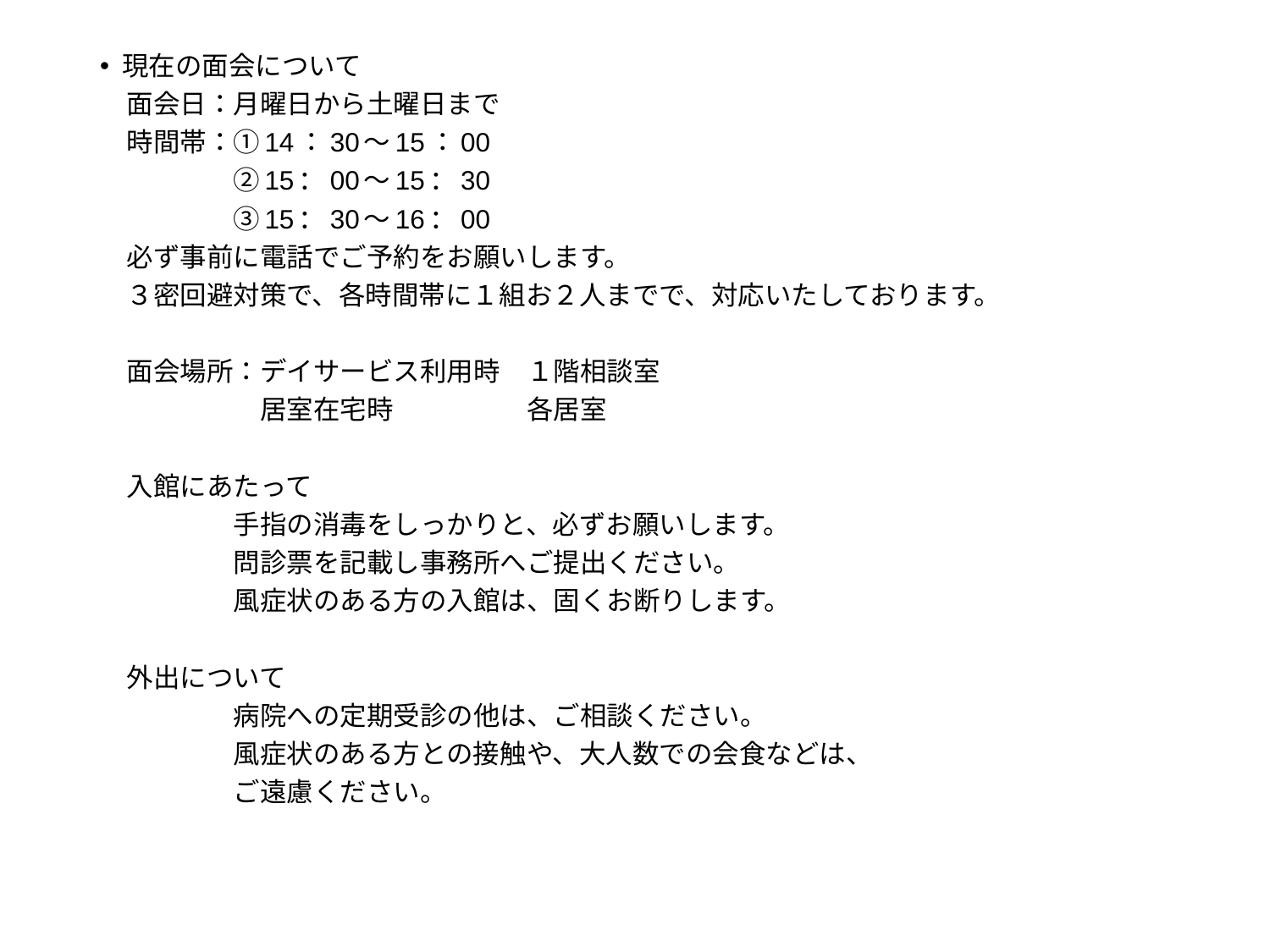

現在の面会について
　面会日：月曜日から土曜日まで
　時間帯：①14：30～15：00
　　　　　②15：00～15：30
　　　　　③15：30～16：00
　必ず事前に電話でご予約をお願いします。
　３密回避対策で、各時間帯に１組お２人までで、対応いたしております。

　面会場所：デイサービス利用時　１階相談室
　　　　　　居室在宅時　　　　　各居室

　入館にあたって
　　　　　手指の消毒をしっかりと、必ずお願いします。
　　　　　問診票を記載し事務所へご提出ください。
　　　　　風症状のある方の入館は、固くお断りします。

　外出について
　　　　　病院への定期受診の他は、ご相談ください。
　　　　　風症状のある方との接触や、大人数での会食などは、
　　　　　ご遠慮ください。